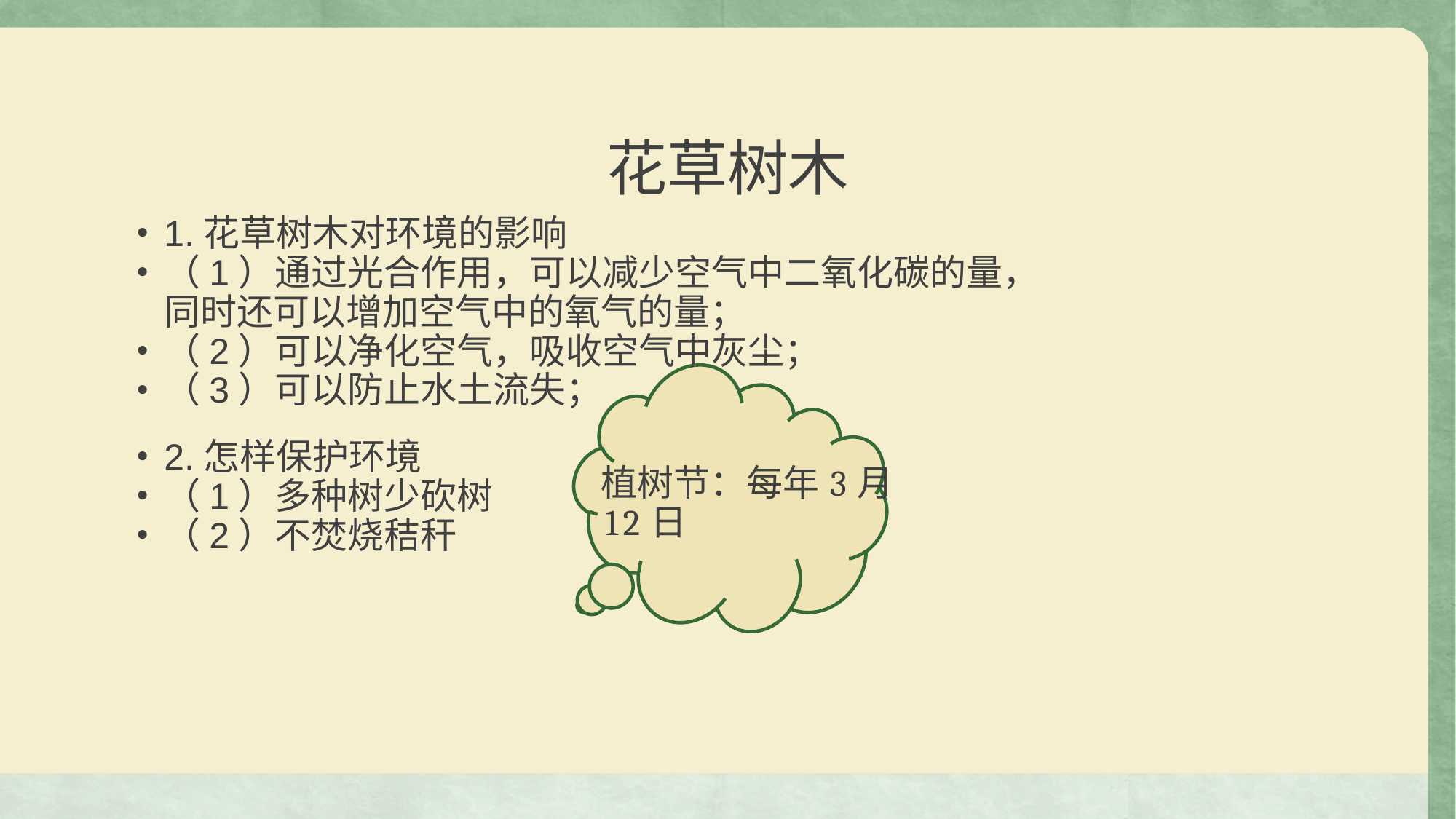

# 花草树木
1.花草树木对环境的影响
（1）通过光合作用，可以减少空气中二氧化碳的量，同时还可以增加空气中的氧气的量；
（2）可以净化空气，吸收空气中灰尘；
（3）可以防止水土流失；
2.怎样保护环境
（1）多种树少砍树
（2）不焚烧秸秆

植树节：每年3月12日